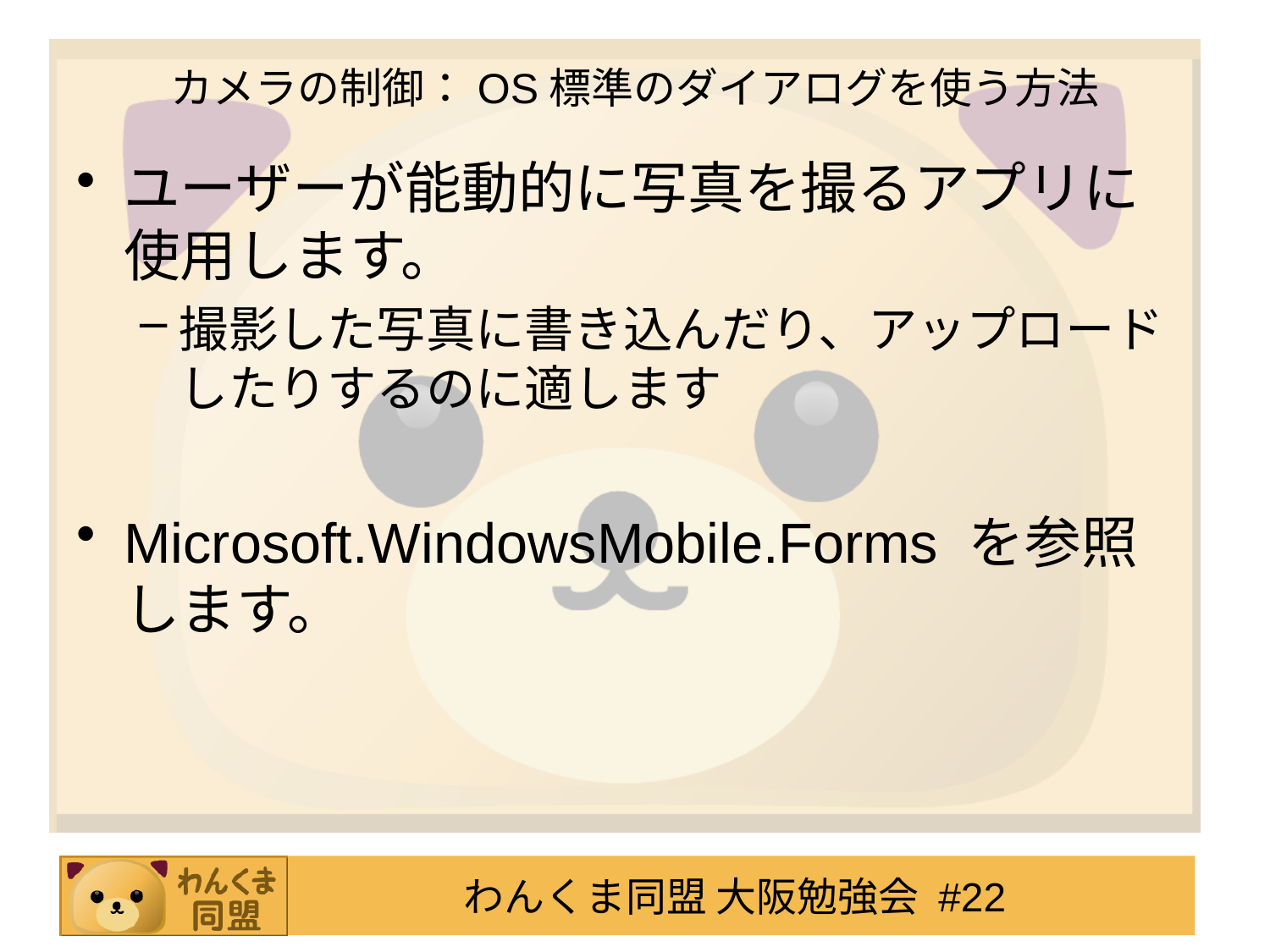

# カメラの制御：OS標準のダイアログを使う方法
ユーザーが能動的に写真を撮るアプリに使用します。
撮影した写真に書き込んだり、アップロードしたりするのに適します

Microsoft.WindowsMobile.Forms を参照します。